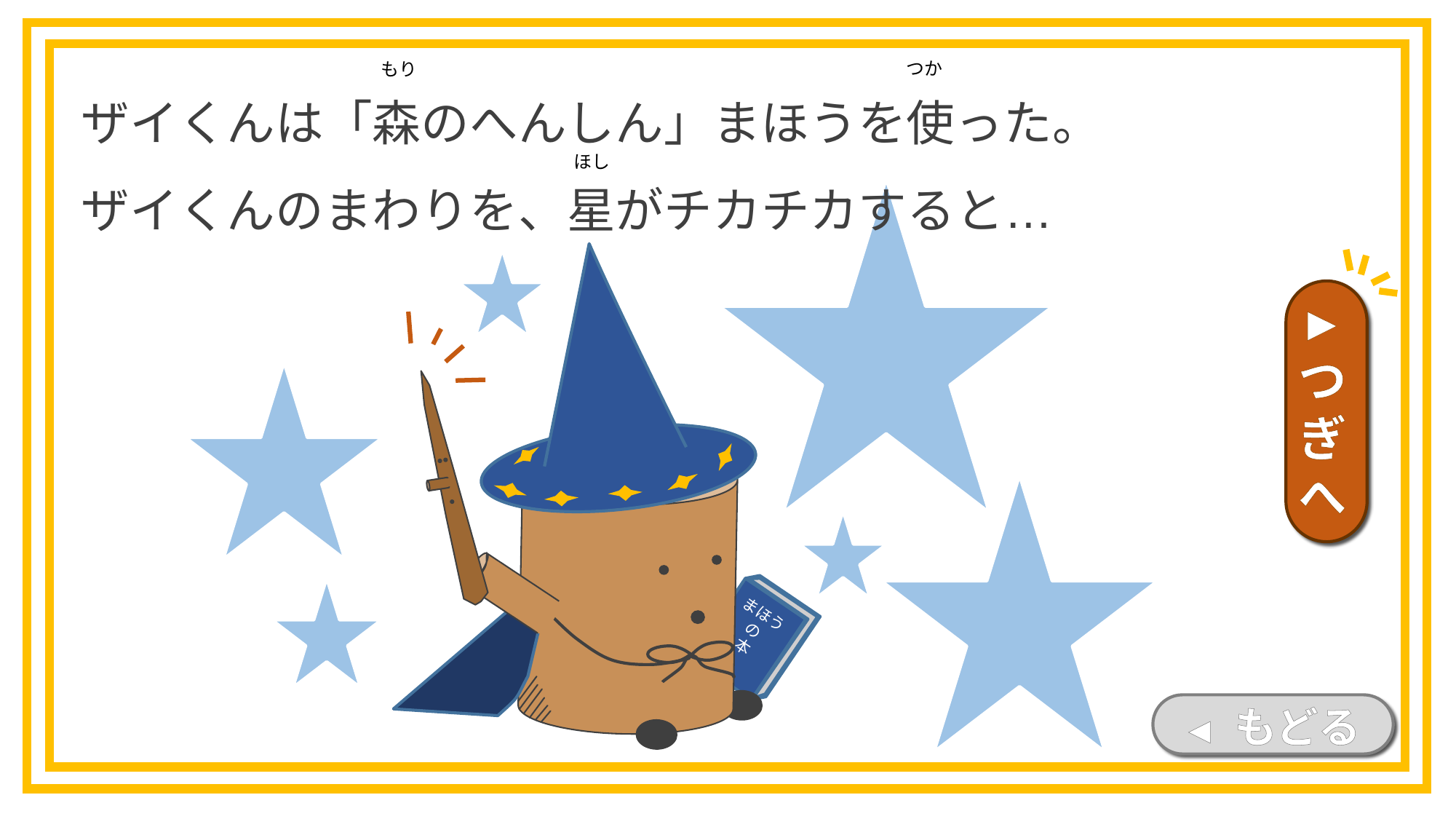

ザイくんは「森のへんしん」まほうを使った。
ザイくんのまわりを、星がチカチカすると…

つか
もり
ほし

まほう
の
本

►つぎへ

◄ もどる